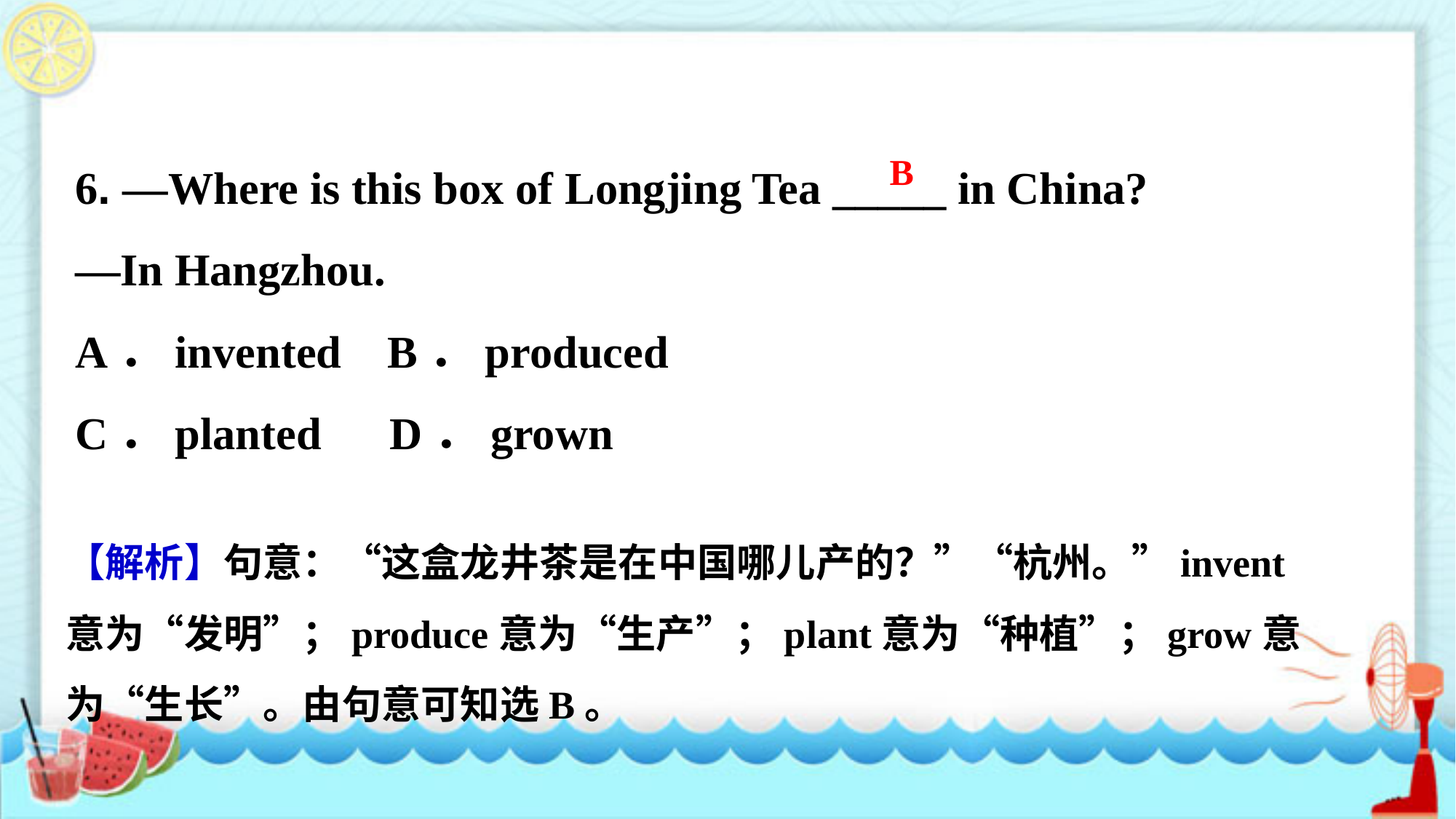

6. —Where is this box of Longjing Tea _____ in China?
—In Hangzhou.
A．invented    B．produced
C．planted      D．grown
B
【解析】句意：“这盒龙井茶是在中国哪儿产的？”“杭州。”invent意为“发明”；produce意为“生产”；plant意为“种植”；grow意为“生长”。由句意可知选B。